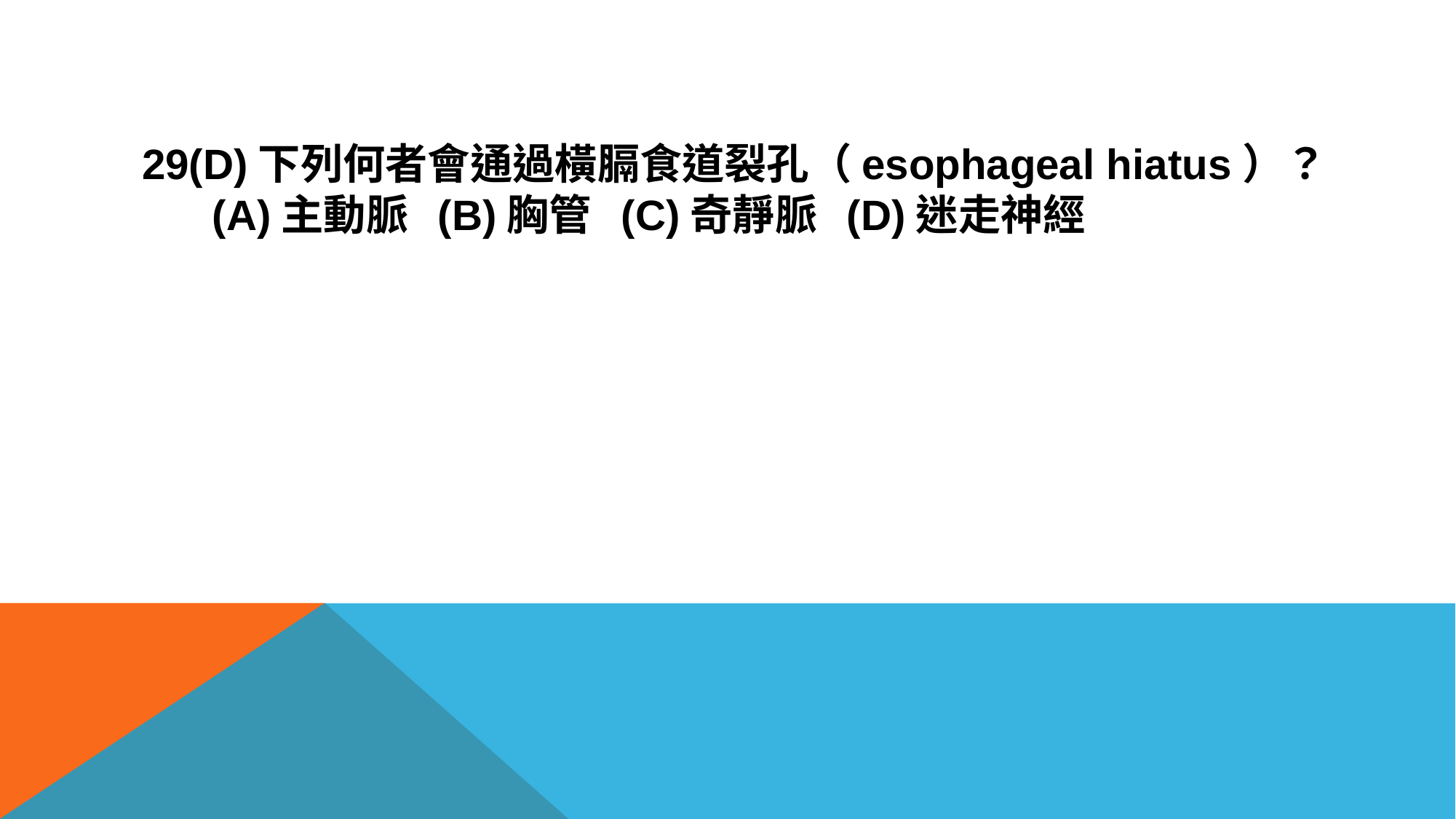

#
29(D)下列何者會通過橫膈食道裂孔（esophageal hiatus）？  (A)主動脈  (B)胸管  (C)奇靜脈  (D)迷走神經